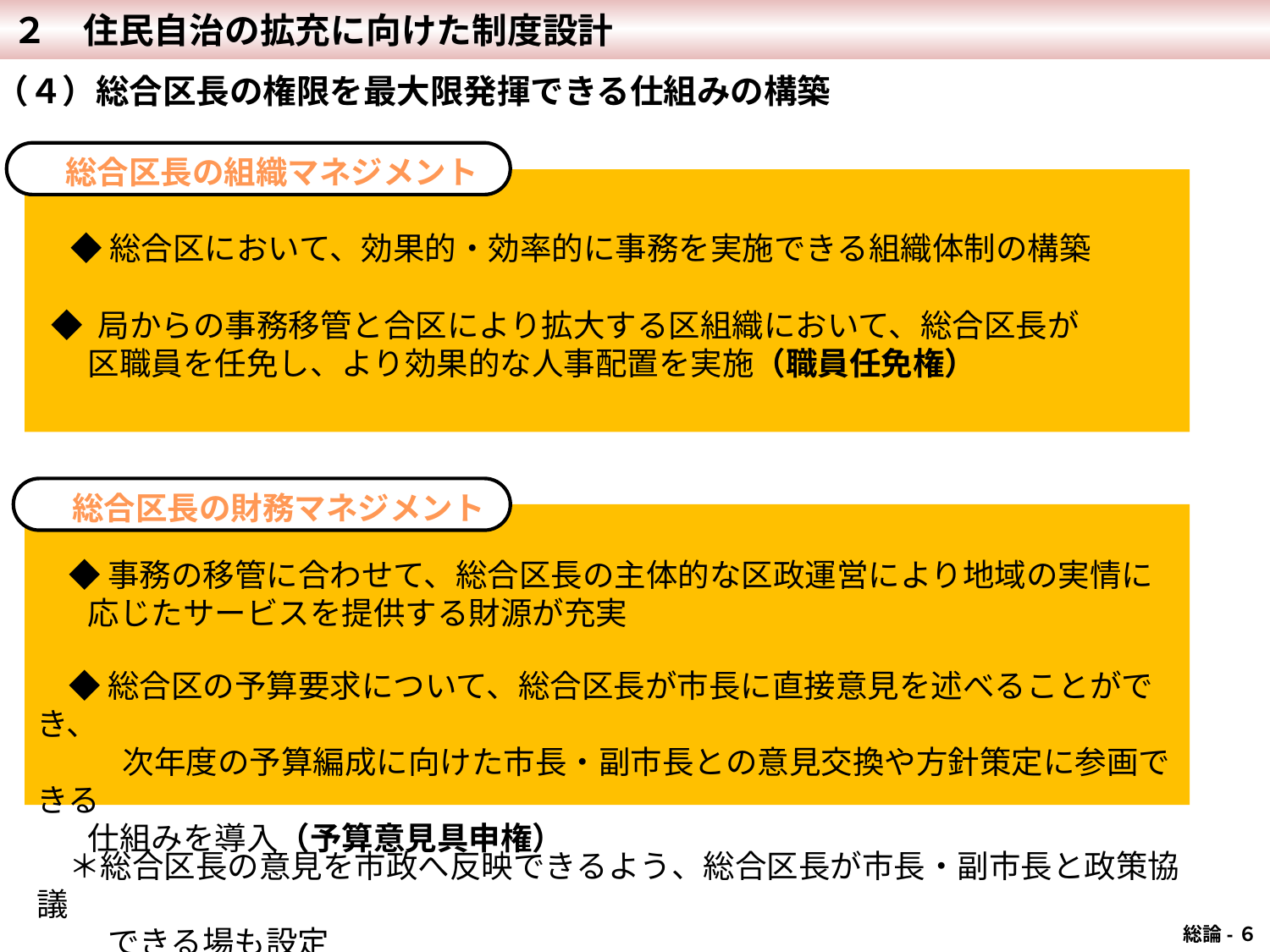

２　住民自治の拡充に向けた制度設計
（４）総合区長の権限を最大限発揮できる仕組みの構築
　総合区長の組織マネジメント

　◆ 総合区において、効果的・効率的に事務を実施できる組織体制の構築
  ◆ 局からの事務移管と合区により拡大する区組織において、総合区長が
      区職員を任免し、より効果的な人事配置を実施（職員任免権）
　総合区長の財務マネジメント

　◆ 事務の移管に合わせて、総合区長の主体的な区政運営により地域の実情に
      応じたサービスを提供する財源が充実
　◆ 総合区の予算要求について、総合区長が市長に直接意見を述べることができ、
 　　 次年度の予算編成に向けた市長・副市長との意見交換や方針策定に参画できる
      仕組みを導入（予算意見具申権）
　＊総合区長の意見を市政へ反映できるよう、総合区長が市長・副市長と政策協議
　　 できる場も設定
 総論-６